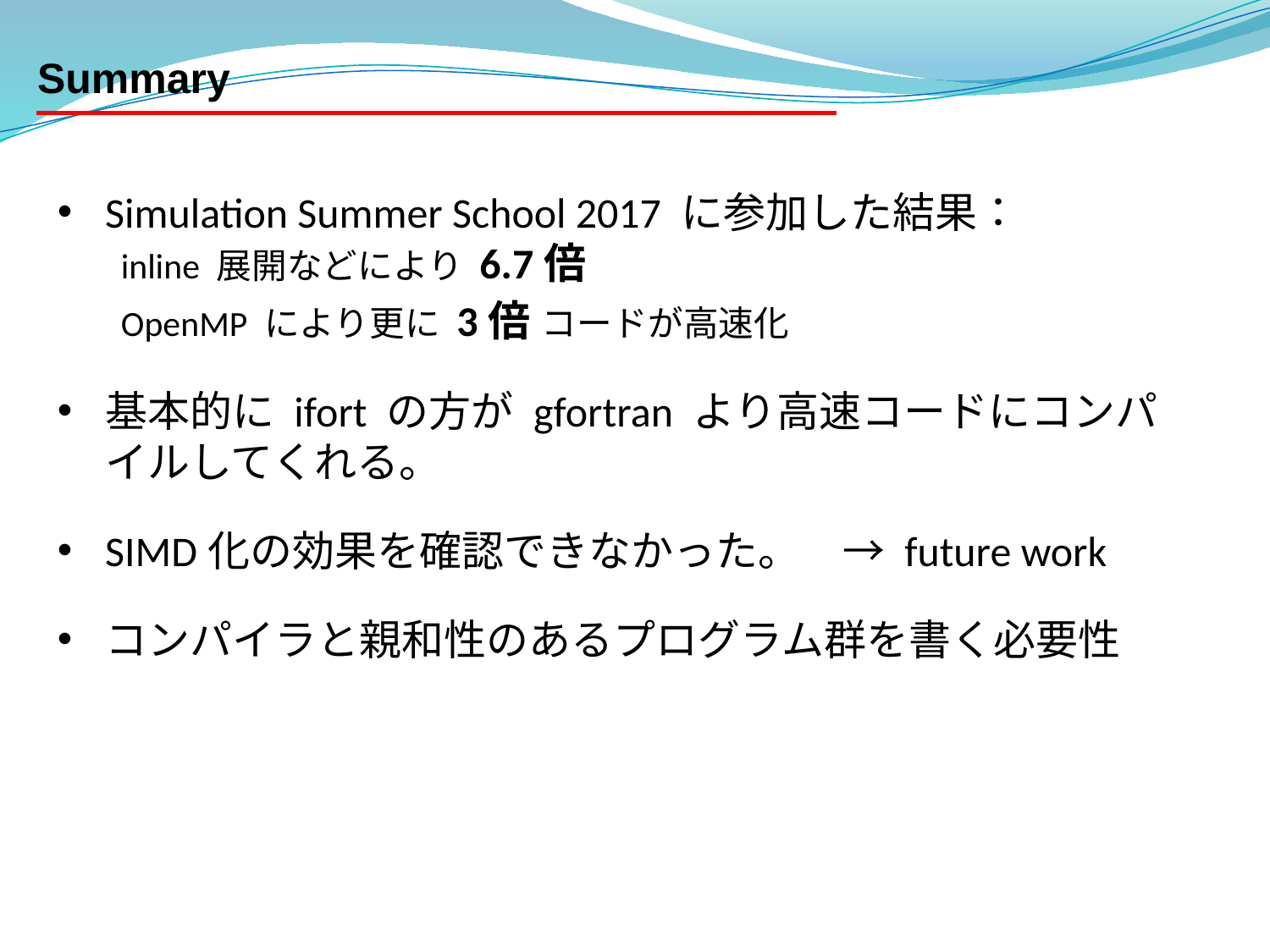

Summary
Simulation Summer School 2017 に参加した結果：
inline 展開などにより 6.7倍
OpenMP により更に 3倍 コードが高速化

基本的に ifort の方が gfortran より高速コードにコンパイルしてくれる。

SIMD化の効果を確認できなかった。　→ future work

コンパイラと親和性のあるプログラム群を書く必要性